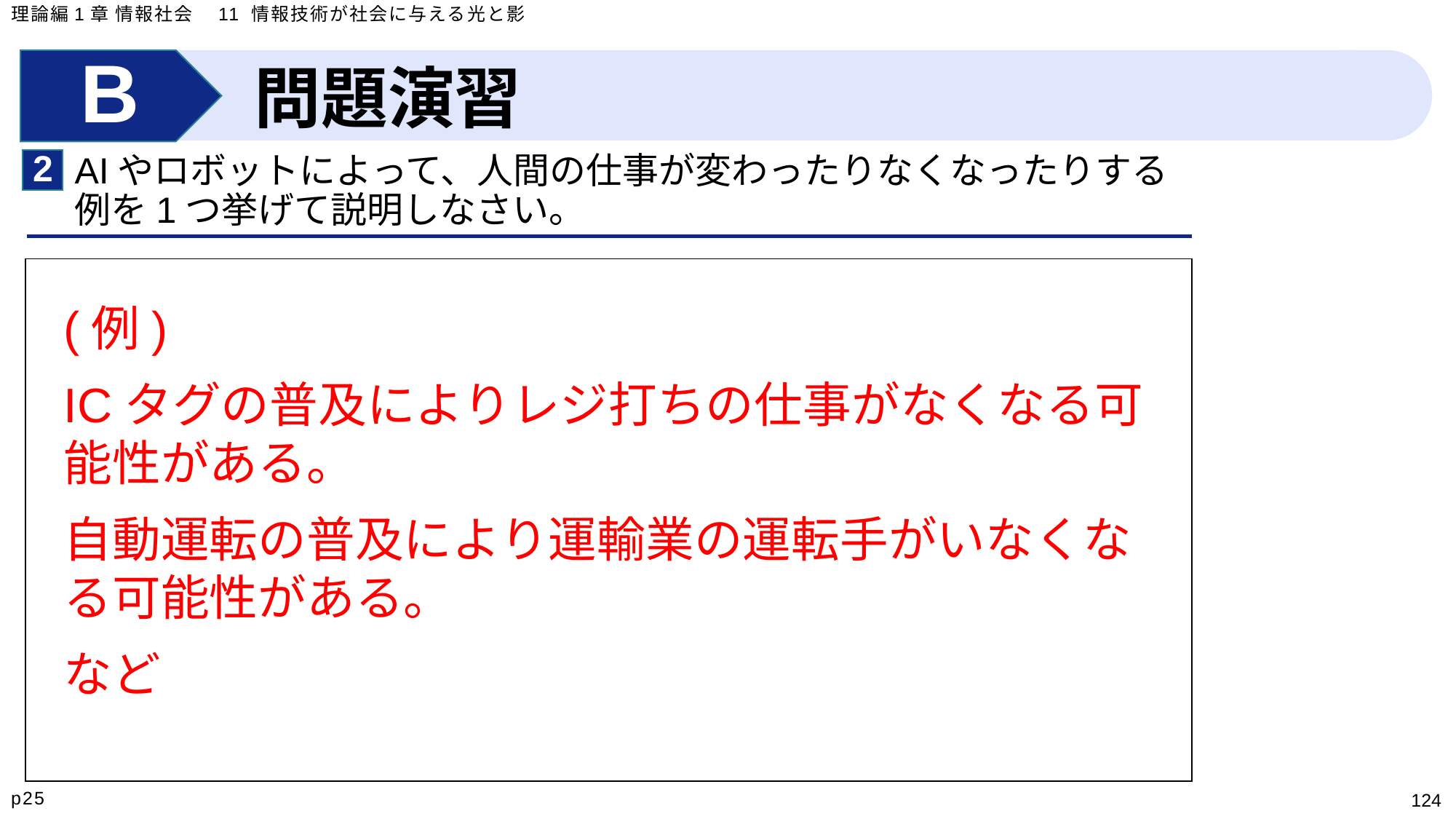

理論編1章 情報社会　11 情報技術が社会に与える光と影
問題演習
2
AIやロボットによって、人間の仕事が変わったりなくなったりする例を1つ挙げて説明しなさい。

|  |
| --- |
(例)
ICタグの普及によりレジ打ちの仕事がなくなる可能性がある。
自動運転の普及により運輸業の運転手がいなくなる可能性がある。
など
p25
124